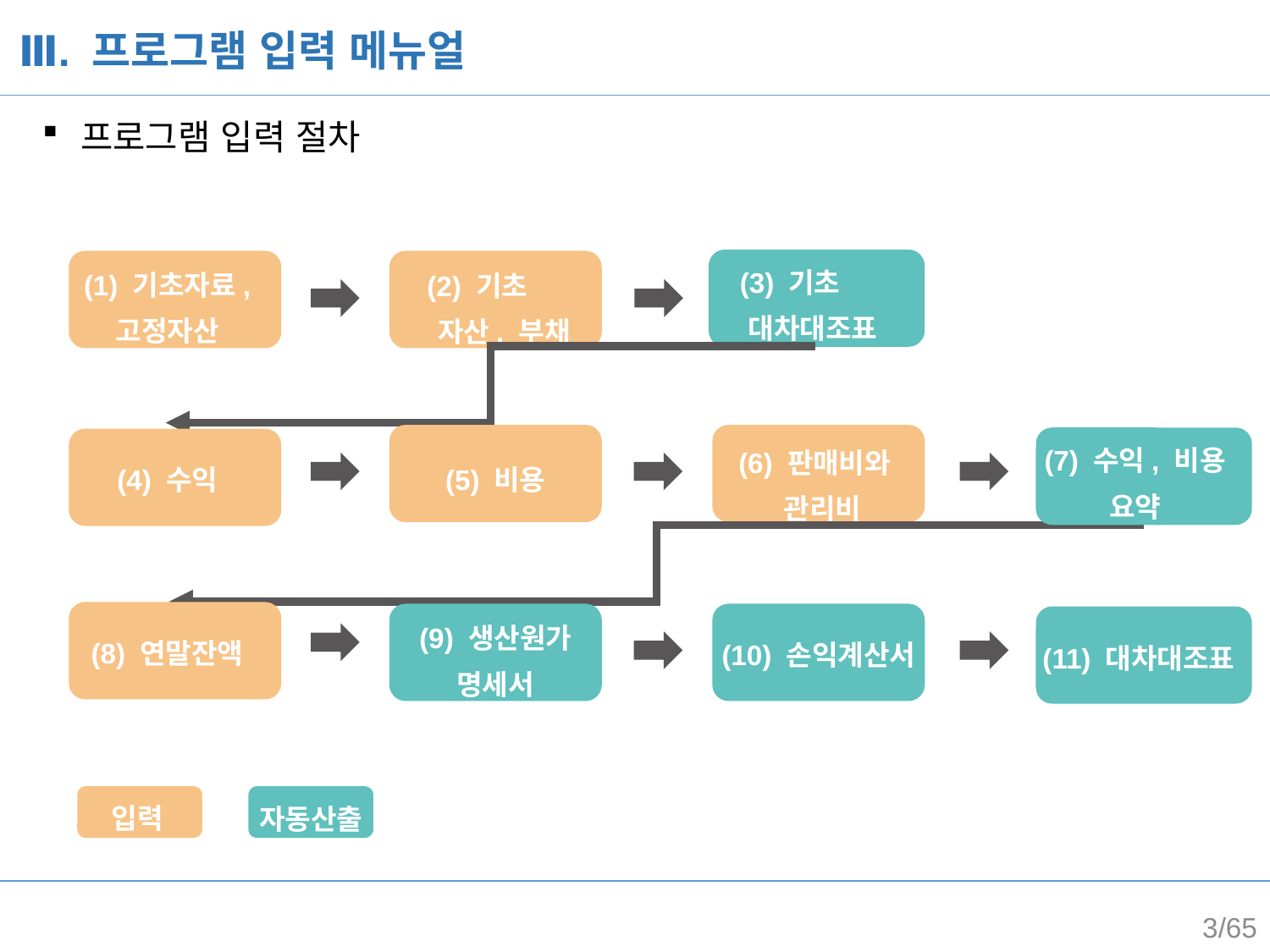

Ⅲ. 프로그램 입력 메뉴얼
프로그램 입력 절차
(3) 기초
     대차대조표
(1) 기초자료,
고정자산

(2) 기초
      자산, 부채

(7) 수익, 비용
요약

(6) 판매비와
 관리비

(4) 수익
(5) 비용

(9) 생산원가
명세서

(8) 연말잔액
(10) 손익계산서
(11) 대차대조표

입력
자동산출

3/65